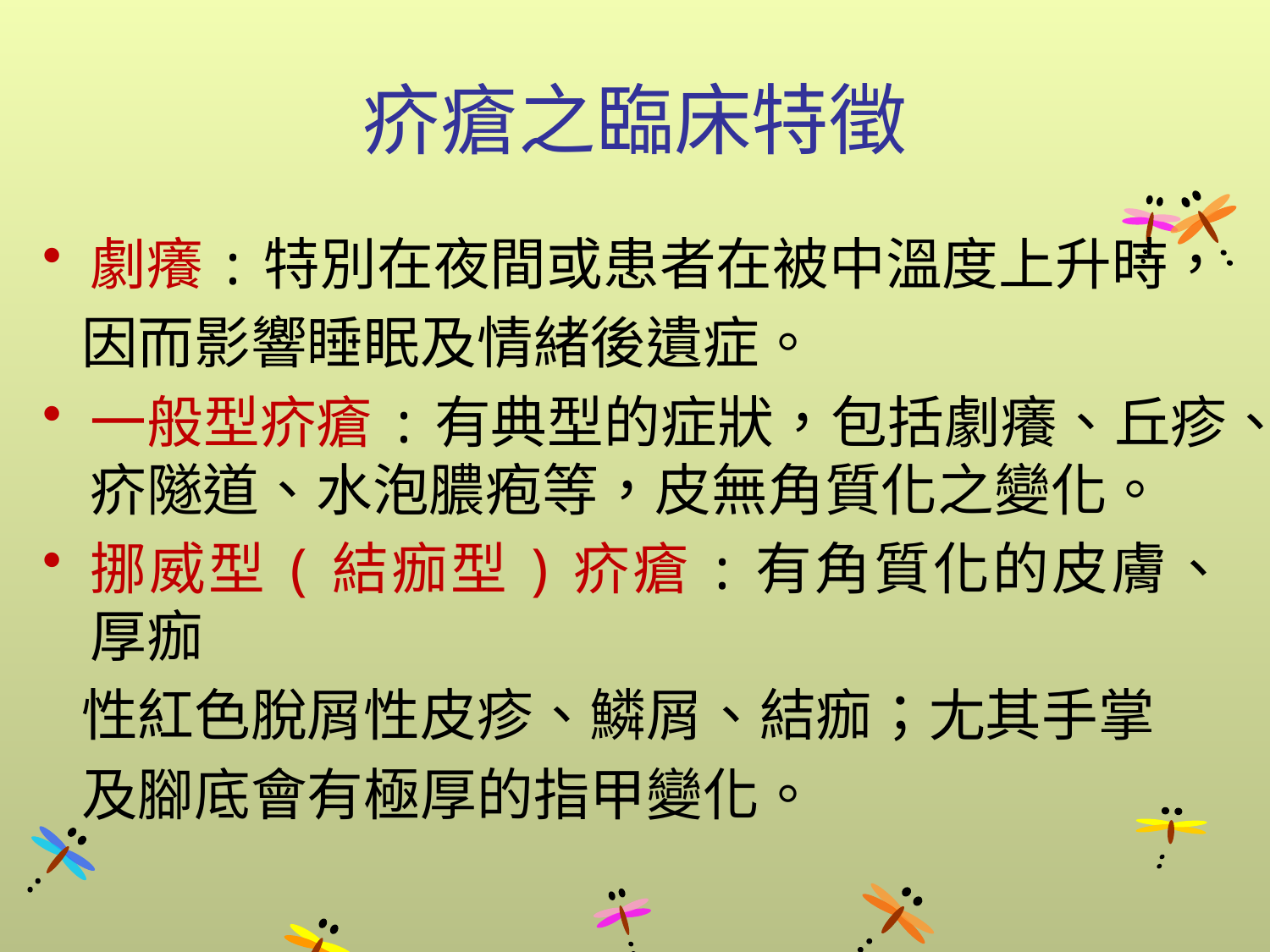

# 疥瘡之臨床特徵
劇癢:特別在夜間或患者在被中溫度上升時，
  因而影響睡眠及情緒後遺症。
一般型疥瘡:有典型的症狀，包括劇癢、丘疹、疥隧道、水泡膿疱等，皮無角質化之變化。
挪威型(結痂型)疥瘡:有角質化的皮膚、厚痂
  性紅色脫屑性皮疹、鱗屑、結痂；尢其手掌
  及腳底會有極厚的指甲變化。